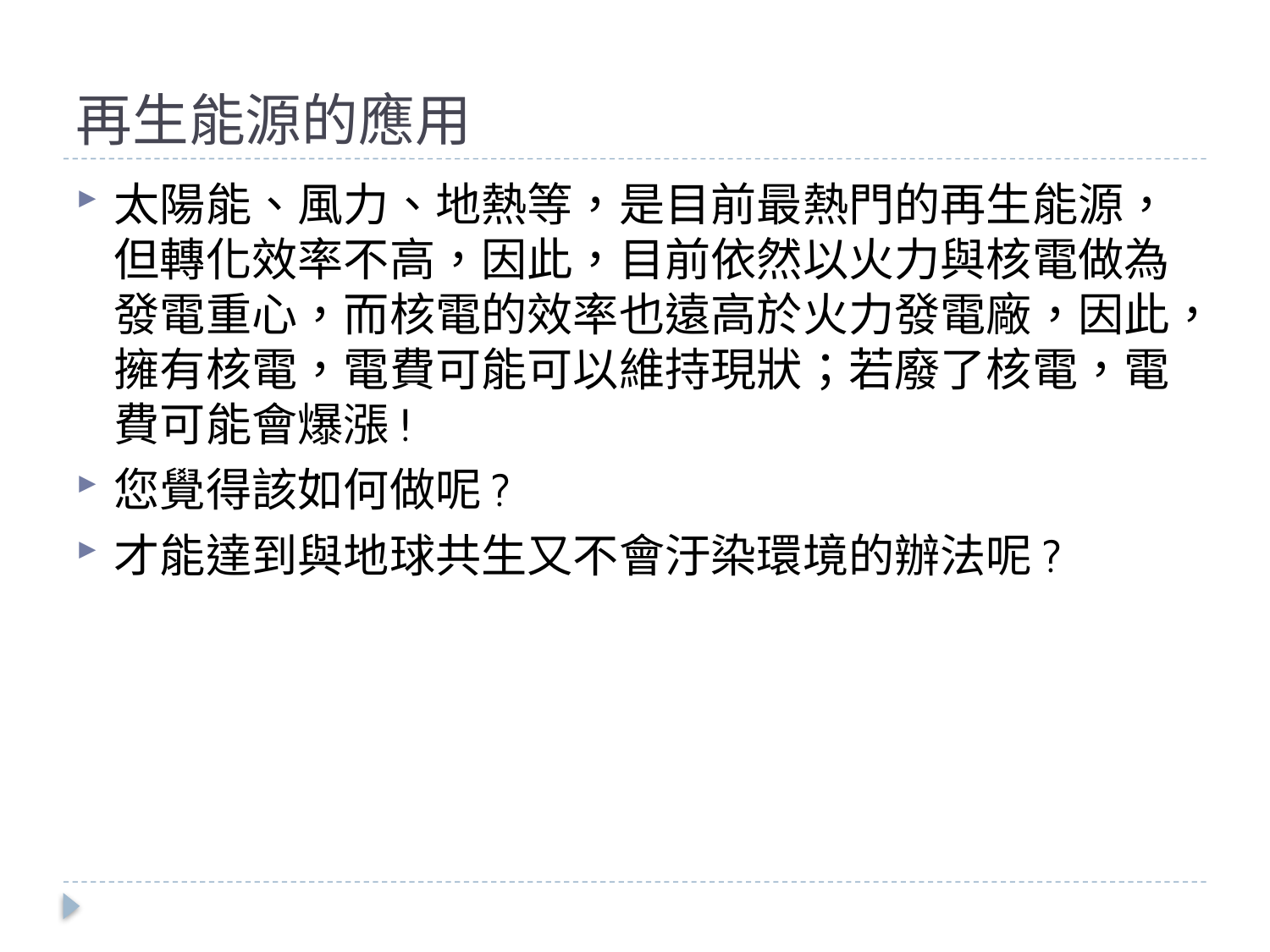

# 再生能源的應用
太陽能、風力、地熱等，是目前最熱門的再生能源，但轉化效率不高，因此，目前依然以火力與核電做為發電重心，而核電的效率也遠高於火力發電廠，因此，擁有核電，電費可能可以維持現狀；若廢了核電，電費可能會爆漲!
您覺得該如何做呢?
才能達到與地球共生又不會汙染環境的辦法呢?